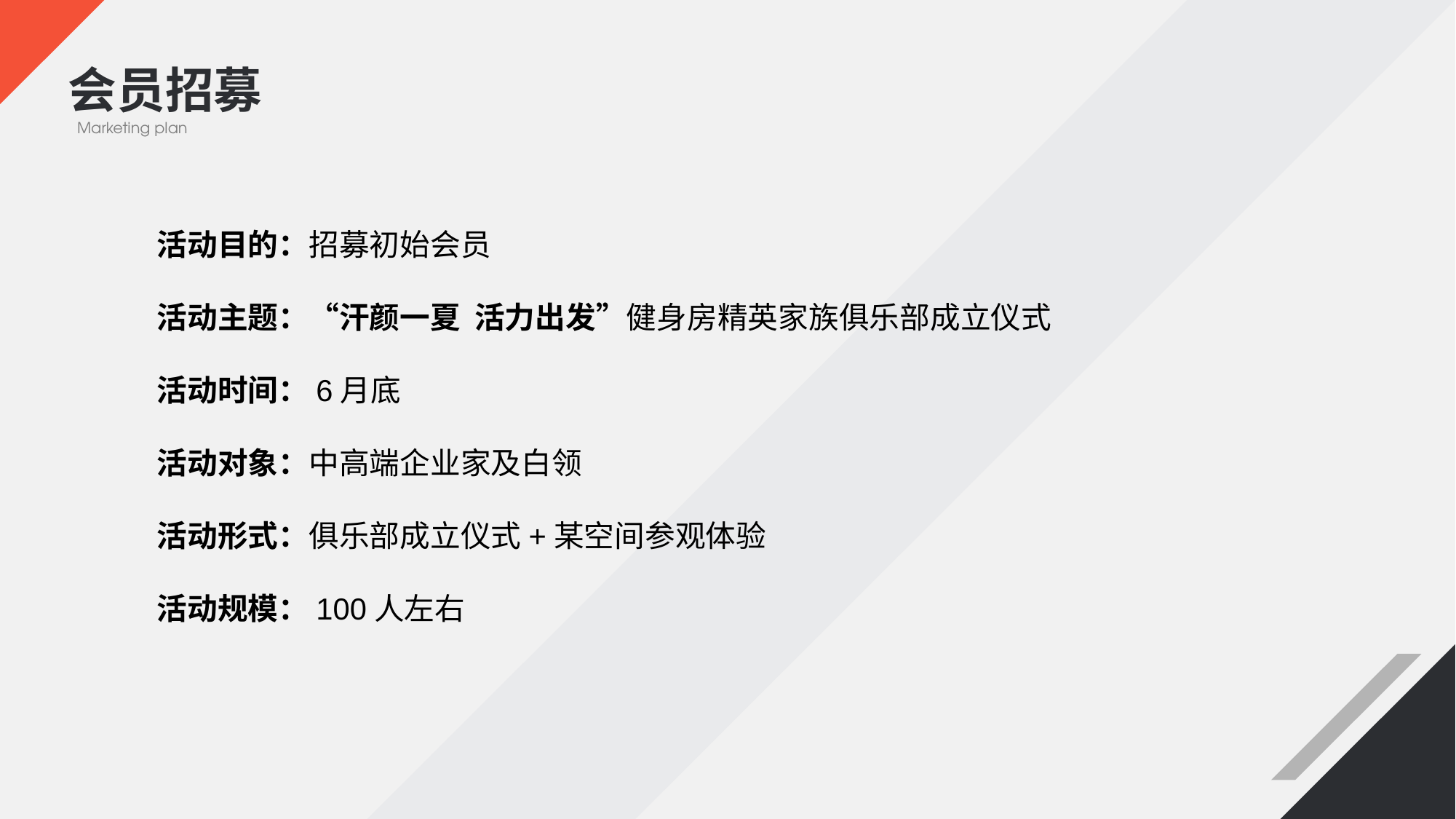

会员招募
Marketing plan
活动目的：招募初始会员
活动主题：“汗颜一夏  活力出发”健身房精英家族俱乐部成立仪式
活动时间：6月底
活动对象：中高端企业家及白领
活动形式：俱乐部成立仪式+某空间参观体验
活动规模：100人左右